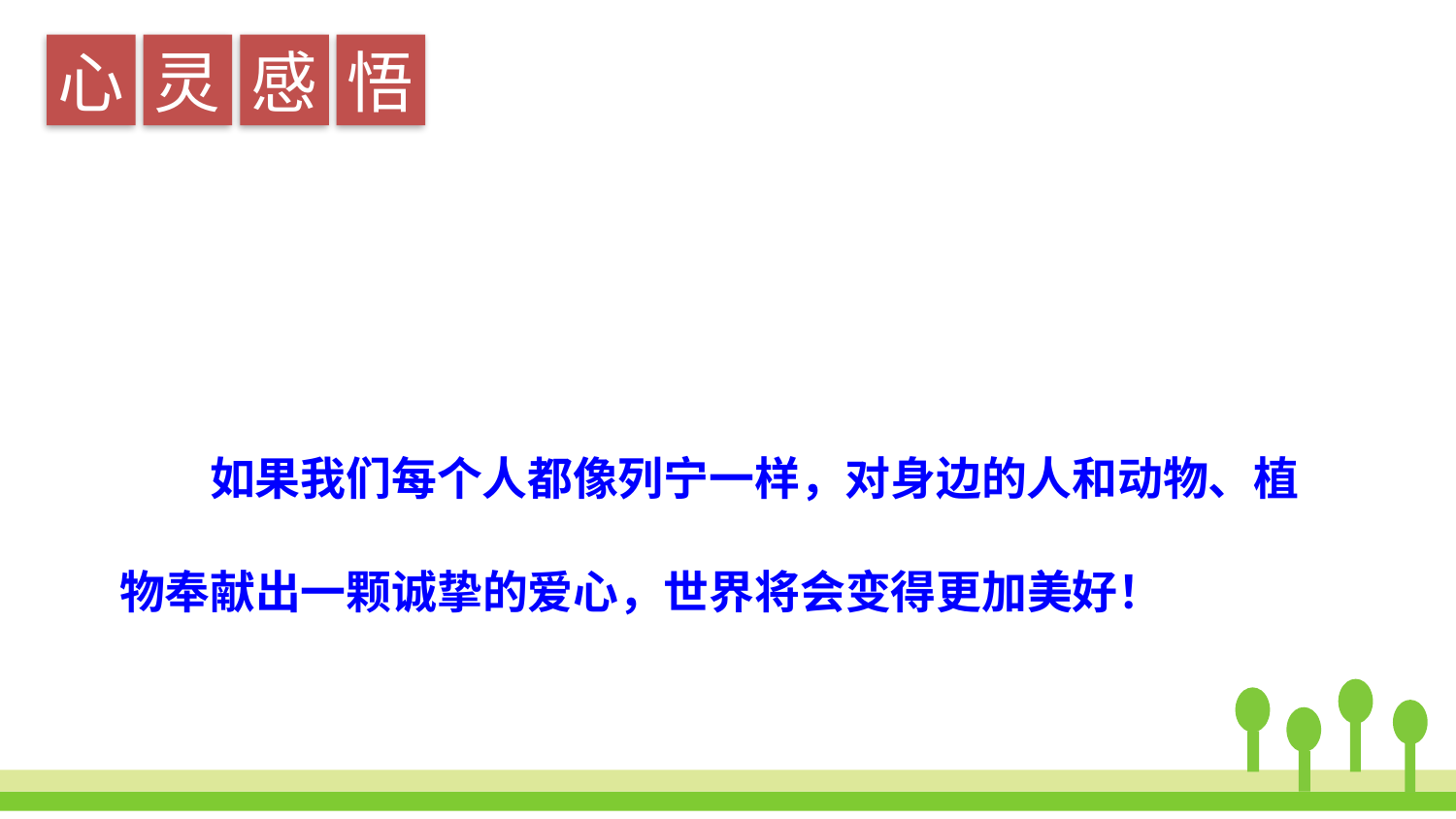

心
灵
感
悟
# 如果我们每个人都像列宁一样，对身边的人和动物、植物奉献出一颗诚挚的爱心，世界将会变得更加美好！